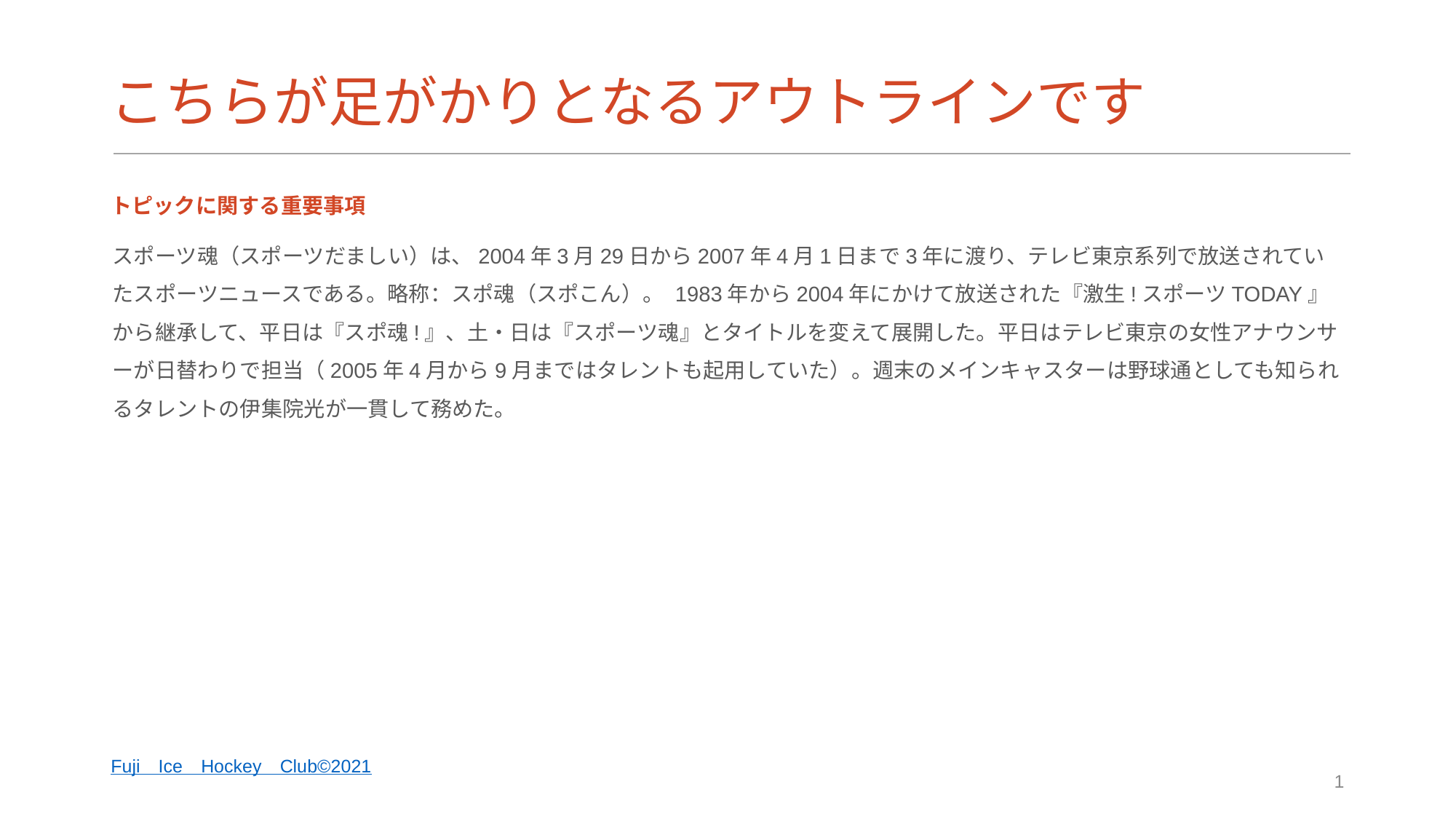

# こちらが足がかりとなるアウトラインです
トピックに関する重要事項
スポーツ魂（スポーツだましい）は、2004年3月29日から2007年4月1日まで3年に渡り、テレビ東京系列で放送されていたスポーツニュースである。略称：スポ魂（スポこん）。 1983年から2004年にかけて放送された『激生!スポーツTODAY』から継承して、平日は『スポ魂!』、土・日は『スポーツ魂』とタイトルを変えて展開した。平日はテレビ東京の女性アナウンサーが日替わりで担当（2005年4月から9月まではタレントも起用していた）。週末のメインキャスターは野球通としても知られるタレントの伊集院光が一貫して務めた。
Fuji　Ice　Hockey　Club©2021
1